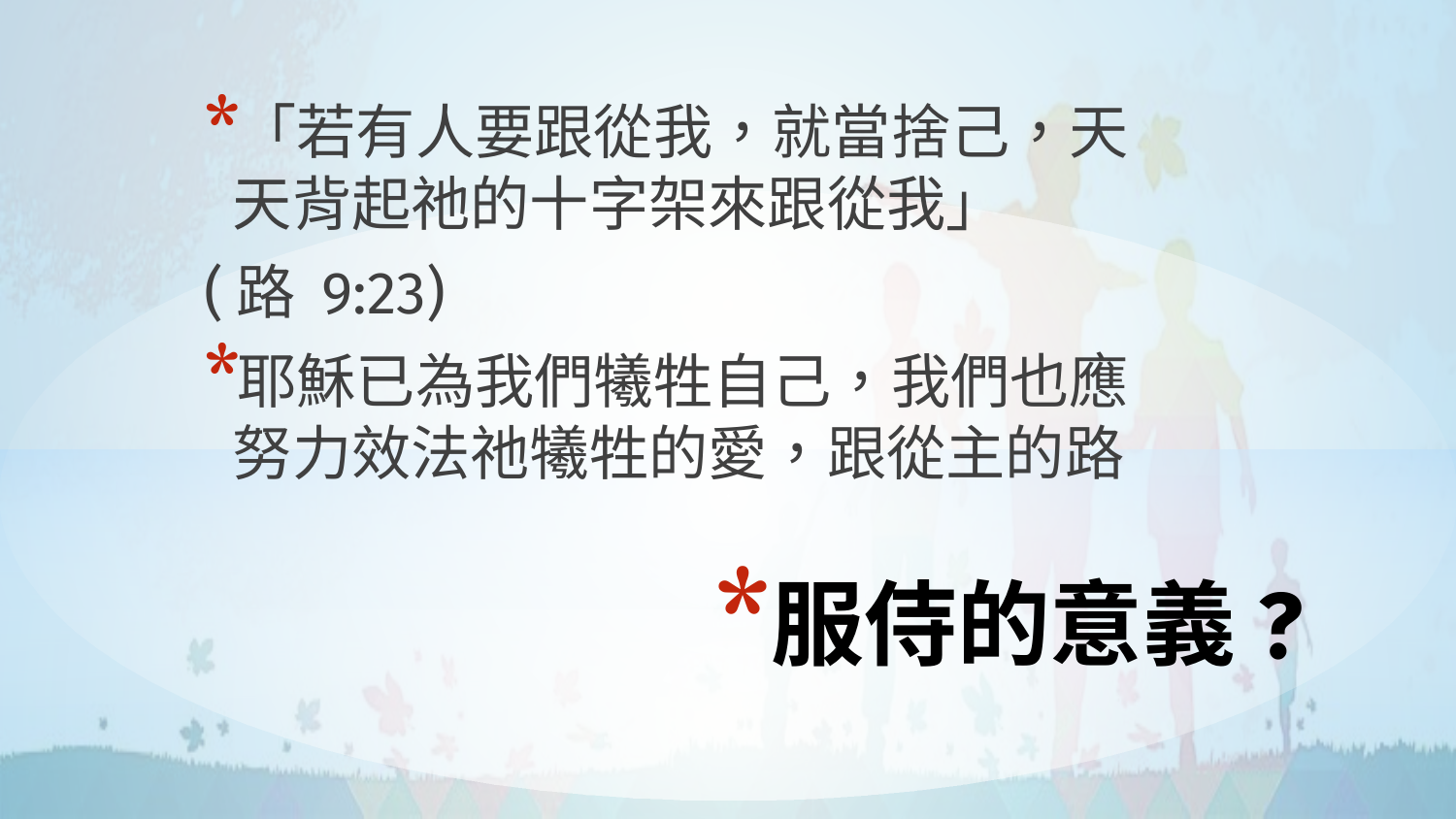

「若有人要跟從我，就當捨己，天天背起祂的十字架來跟從我」
(路 9:23)
耶穌已為我們犧牲自己，我們也應努力效法祂犧牲的愛，跟從主的路

# 服侍的意義?